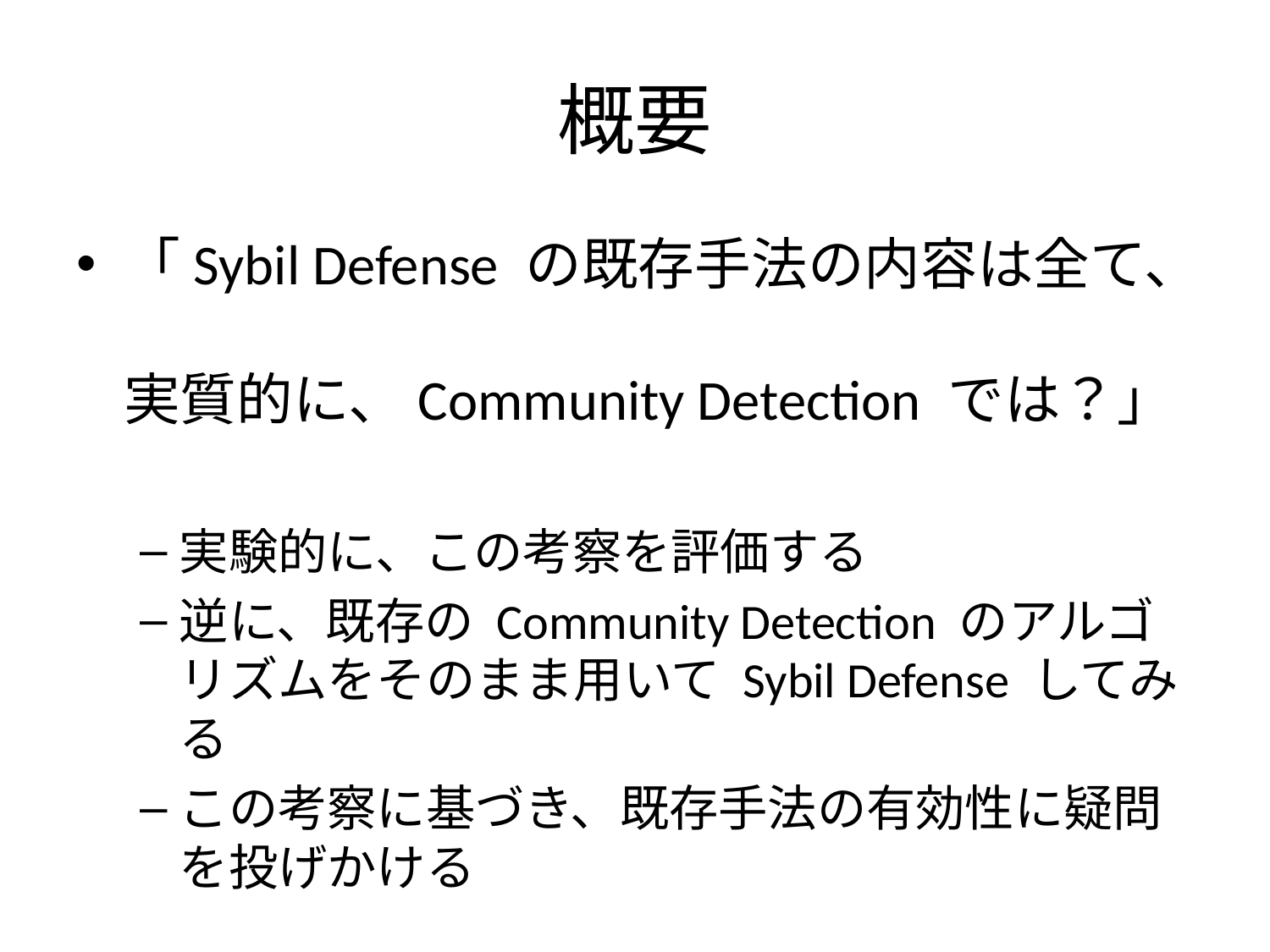

# 概要
「Sybil Defense の既存手法の内容は全て、
実質的に、Community Detection では？」

実験的に、この考察を評価する
逆に、既存の Community Detection のアルゴリズムをそのまま用いて Sybil Defense してみる
この考察に基づき、既存手法の有効性に疑問を投げかける